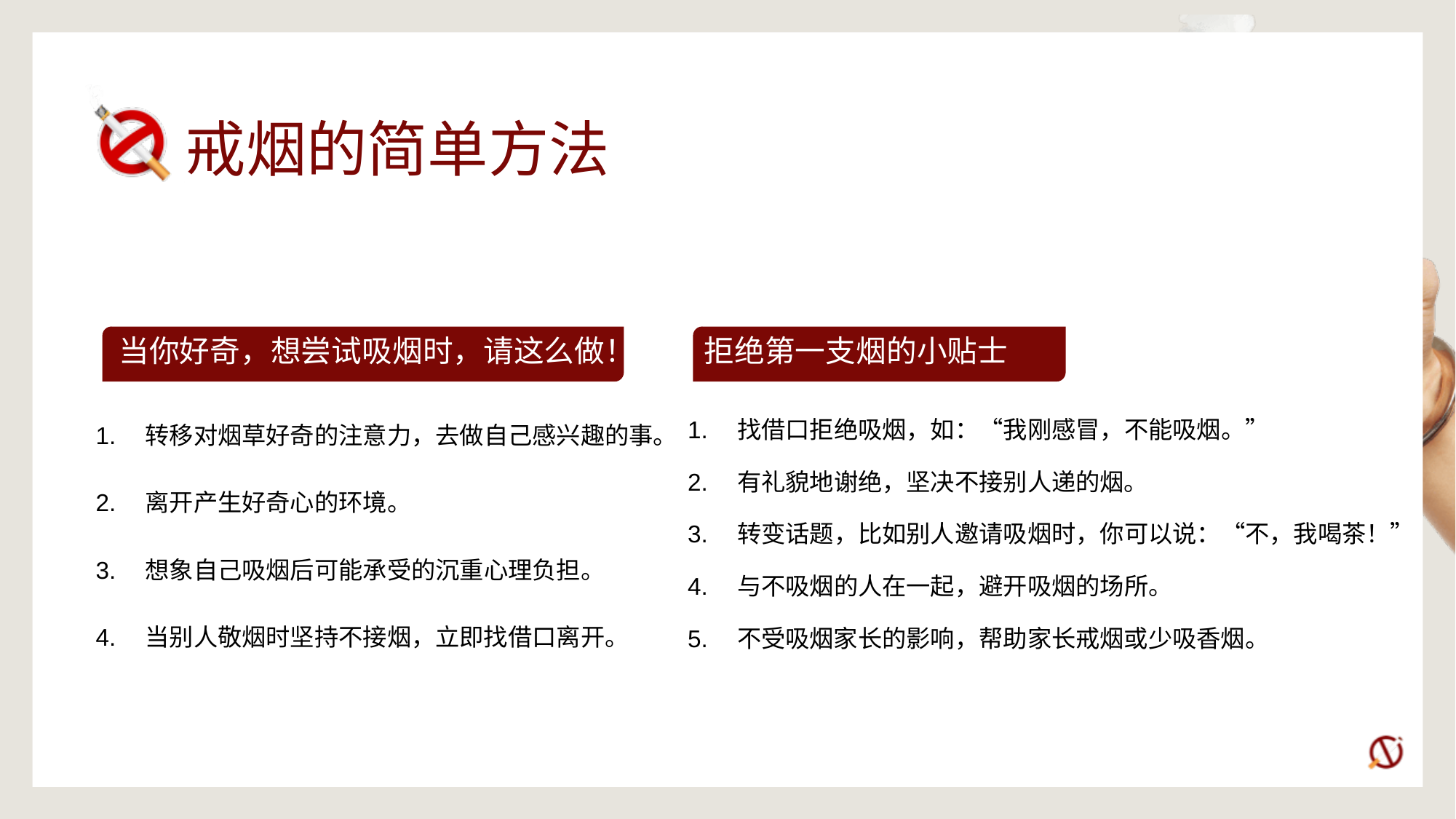

当你好奇，想尝试吸烟时，请这么做！
拒绝第一支烟的小贴士
转移对烟草好奇的注意力，去做自己感兴趣的事。
离开产生好奇心的环境。
想象自己吸烟后可能承受的沉重心理负担。
当别人敬烟时坚持不接烟，立即找借口离开。
找借口拒绝吸烟，如：“我刚感冒，不能吸烟。”
有礼貌地谢绝，坚决不接别人递的烟。
转变话题，比如别人邀请吸烟时，你可以说：“不，我喝茶！”
与不吸烟的人在一起，避开吸烟的场所。
不受吸烟家长的影响，帮助家长戒烟或少吸香烟。